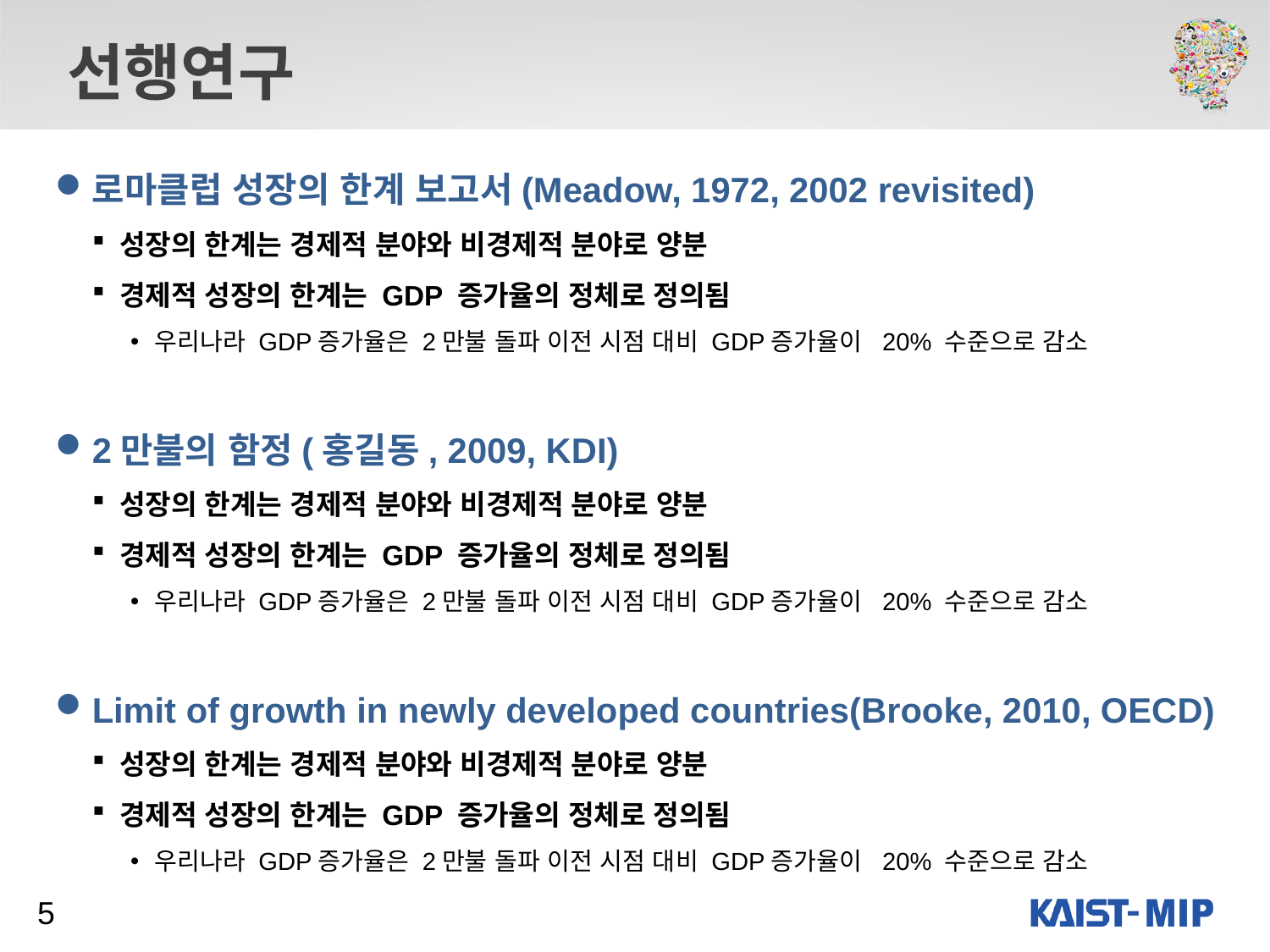

# 선행연구
로마클럽 성장의 한계 보고서(Meadow, 1972, 2002 revisited)
 성장의 한계는 경제적 분야와 비경제적 분야로 양분
 경제적 성장의 한계는 GDP 증가율의 정체로 정의됨
우리나라 GDP증가율은 2만불 돌파 이전 시점 대비 GDP증가율이  20% 수준으로 감소

2만불의 함정(홍길동, 2009, KDI)
 성장의 한계는 경제적 분야와 비경제적 분야로 양분
 경제적 성장의 한계는 GDP 증가율의 정체로 정의됨
우리나라 GDP증가율은 2만불 돌파 이전 시점 대비 GDP증가율이  20% 수준으로 감소

Limit of growth in newly developed countries(Brooke, 2010, OECD)
 성장의 한계는 경제적 분야와 비경제적 분야로 양분
 경제적 성장의 한계는 GDP 증가율의 정체로 정의됨
우리나라 GDP증가율은 2만불 돌파 이전 시점 대비 GDP증가율이  20% 수준으로 감소

5